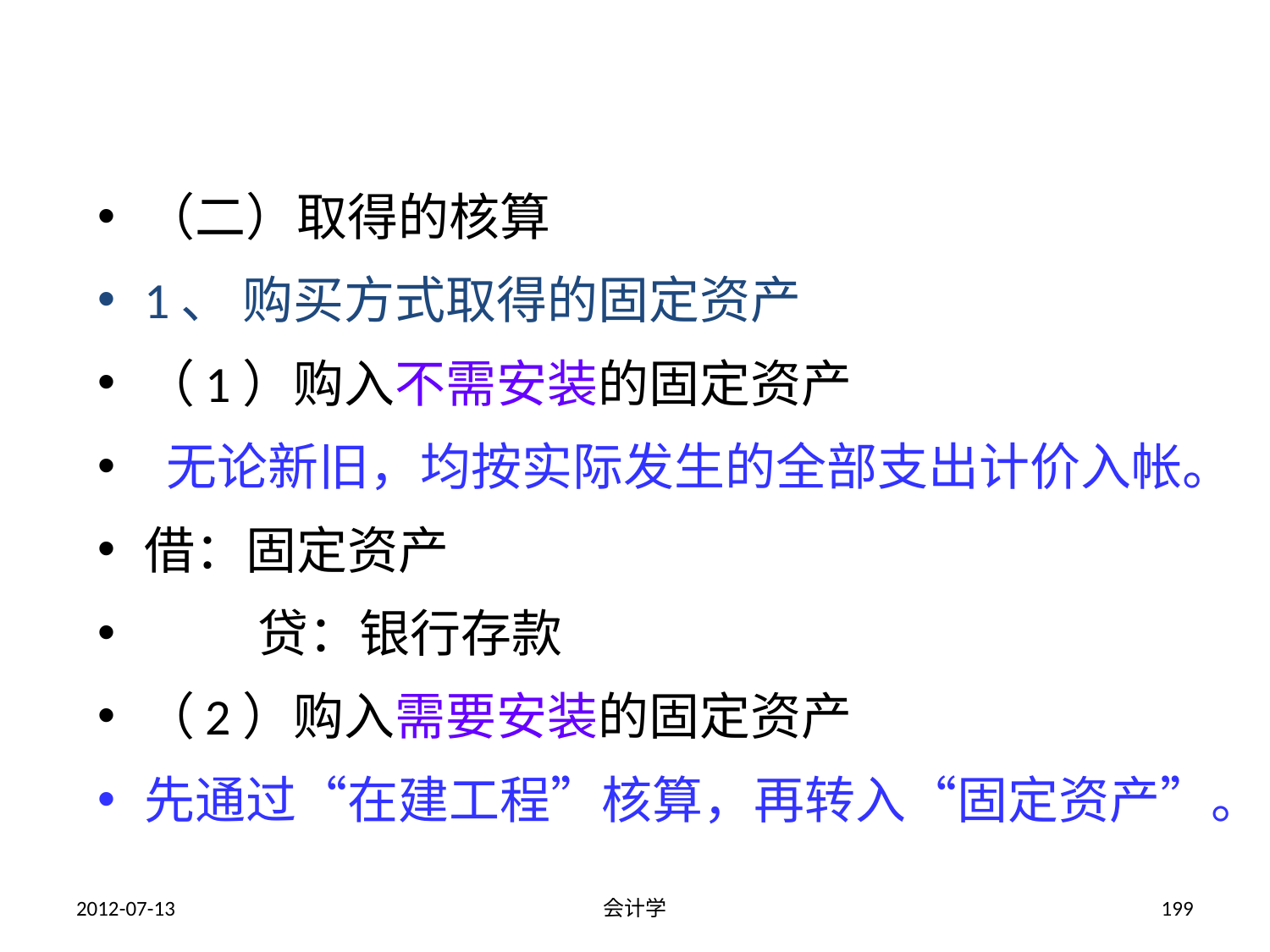

（二）取得的核算
1、 购买方式取得的固定资产
（1）购入不需安装的固定资产
 无论新旧，均按实际发生的全部支出计价入帐。
借：固定资产
         贷：银行存款
（2）购入需要安装的固定资产
先通过“在建工程”核算，再转入“固定资产”。
2012-07-13
会计学
199